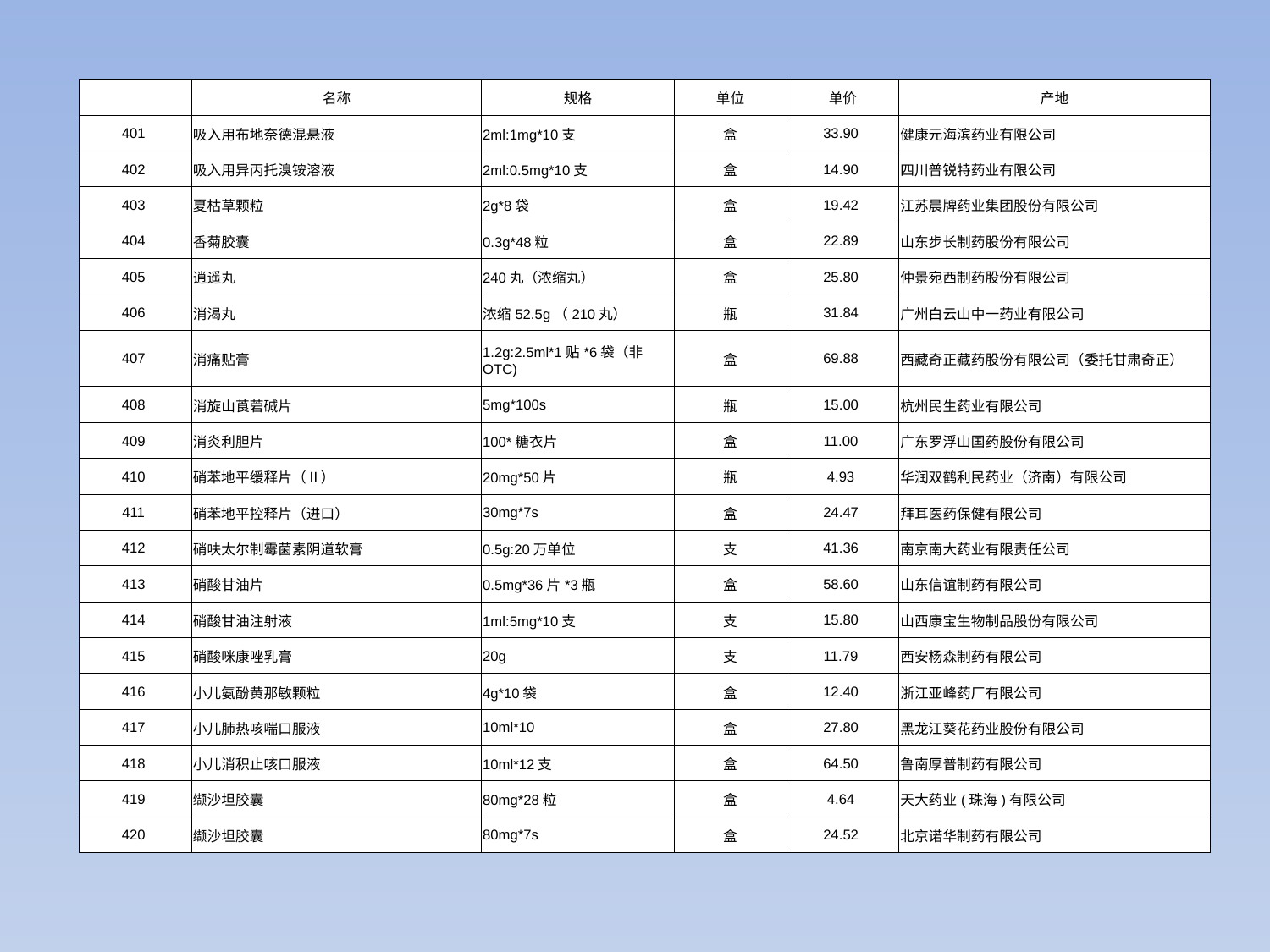

|  | 名称 | 规格 | 单位 | 单价 | 产地 |
| --- | --- | --- | --- | --- | --- |
| 401 | 吸入用布地奈德混悬液 | 2ml:1mg\*10支 | 盒 | 33.90 | 健康元海滨药业有限公司 |
| 402 | 吸入用异丙托溴铵溶液 | 2ml:0.5mg\*10支 | 盒 | 14.90 | 四川普锐特药业有限公司 |
| 403 | 夏枯草颗粒 | 2g\*8袋 | 盒 | 19.42 | 江苏晨牌药业集团股份有限公司 |
| 404 | 香菊胶囊 | 0.3g\*48粒 | 盒 | 22.89 | 山东步长制药股份有限公司 |
| 405 | 逍遥丸 | 240丸（浓缩丸） | 盒 | 25.80 | 仲景宛西制药股份有限公司 |
| 406 | 消渴丸 | 浓缩52.5g（210丸） | 瓶 | 31.84 | 广州白云山中一药业有限公司 |
| 407 | 消痛贴膏 | 1.2g:2.5ml\*1贴\*6袋（非OTC) | 盒 | 69.88 | 西藏奇正藏药股份有限公司（委托甘肃奇正） |
| 408 | 消旋山莨菪碱片 | 5mg\*100s | 瓶 | 15.00 | 杭州民生药业有限公司 |
| 409 | 消炎利胆片 | 100\*糖衣片 | 盒 | 11.00 | 广东罗浮山国药股份有限公司 |
| 410 | 硝苯地平缓释片（Ⅱ） | 20mg\*50片 | 瓶 | 4.93 | 华润双鹤利民药业（济南）有限公司 |
| 411 | 硝苯地平控释片（进口） | 30mg\*7s | 盒 | 24.47 | 拜耳医药保健有限公司 |
| 412 | 硝呋太尔制霉菌素阴道软膏 | 0.5g:20万单位 | 支 | 41.36 | 南京南大药业有限责任公司 |
| 413 | 硝酸甘油片 | 0.5mg\*36片\*3瓶 | 盒 | 58.60 | 山东信谊制药有限公司 |
| 414 | 硝酸甘油注射液 | 1ml:5mg\*10支 | 支 | 15.80 | 山西康宝生物制品股份有限公司 |
| 415 | 硝酸咪康唑乳膏 | 20g | 支 | 11.79 | 西安杨森制药有限公司 |
| 416 | 小儿氨酚黄那敏颗粒 | 4g\*10袋 | 盒 | 12.40 | 浙江亚峰药厂有限公司 |
| 417 | 小儿肺热咳喘口服液 | 10ml\*10 | 盒 | 27.80 | 黑龙江葵花药业股份有限公司 |
| 418 | 小儿消积止咳口服液 | 10ml\*12支 | 盒 | 64.50 | 鲁南厚普制药有限公司 |
| 419 | 缬沙坦胶囊 | 80mg\*28粒 | 盒 | 4.64 | 天大药业(珠海)有限公司 |
| 420 | 缬沙坦胶囊 | 80mg\*7s | 盒 | 24.52 | 北京诺华制药有限公司 |